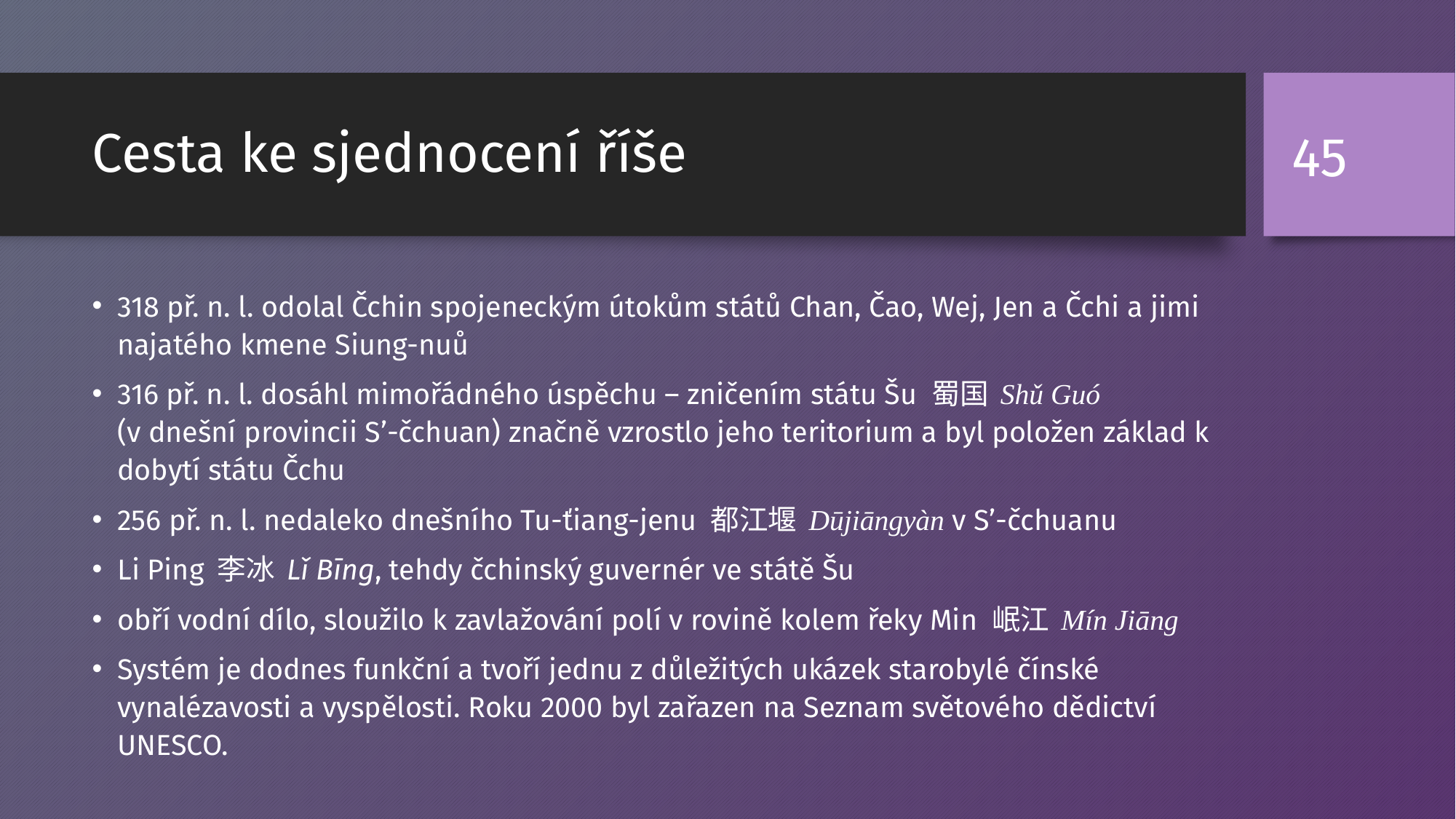

45
# Cesta ke sjednocení říše
318 př. n. l. odolal Čchin spojeneckým útokům států Chan, Čao, Wej, Jen a Čchi a jimi najatého kmene Siung-nuů
316 př. n. l. dosáhl mimořádného úspěchu – zničením státu Šu 蜀国 Shǔ Guó (v dnešní provincii S’-čchuan) značně vzrostlo jeho teritorium a byl položen základ k dobytí státu Čchu
256 př. n. l. nedaleko dnešního Tu-ťiang-jenu 都江堰 Dūjiāngyàn v S’-čchuanu
Li Ping 李冰 Lǐ Bīng, tehdy čchinský guvernér ve státě Šu
obří vodní dílo, sloužilo k zavlažování polí v rovině kolem řeky Min 岷江 Mín Jiāng
Systém je dodnes funkční a tvoří jednu z důležitých ukázek starobylé čínské vynalézavosti a vyspělosti. Roku 2000 byl zařazen na Seznam světového dědictví UNESCO.